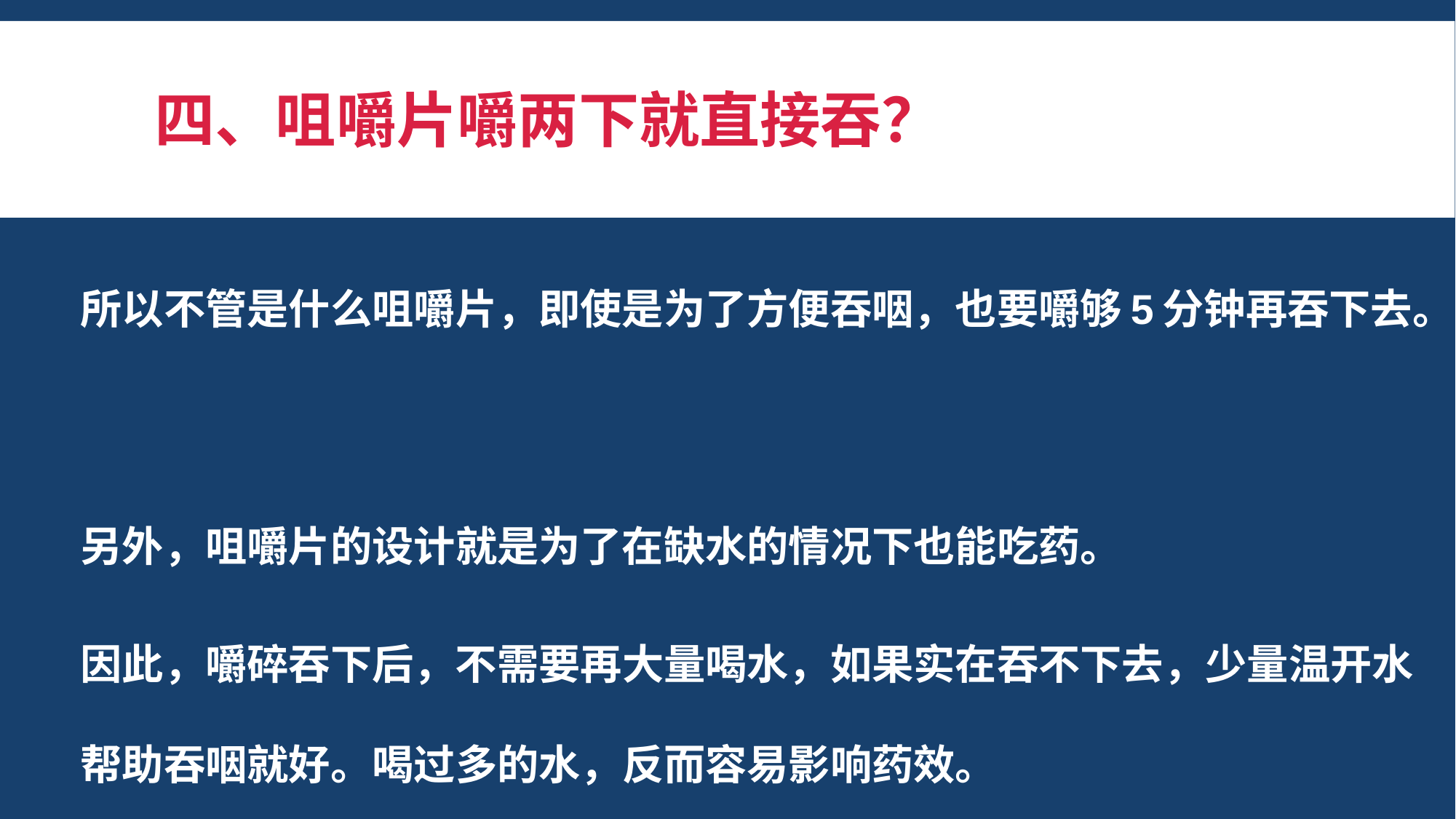

# 四、咀嚼片嚼两下就直接吞？
所以不管是什么咀嚼片，即使是为了方便吞咽，也要嚼够5分钟再吞下去。

另外，咀嚼片的设计就是为了在缺水的情况下也能吃药。
因此，嚼碎吞下后，不需要再大量喝水，如果实在吞不下去，少量温开水帮助吞咽就好。喝过多的水，反而容易影响药效。